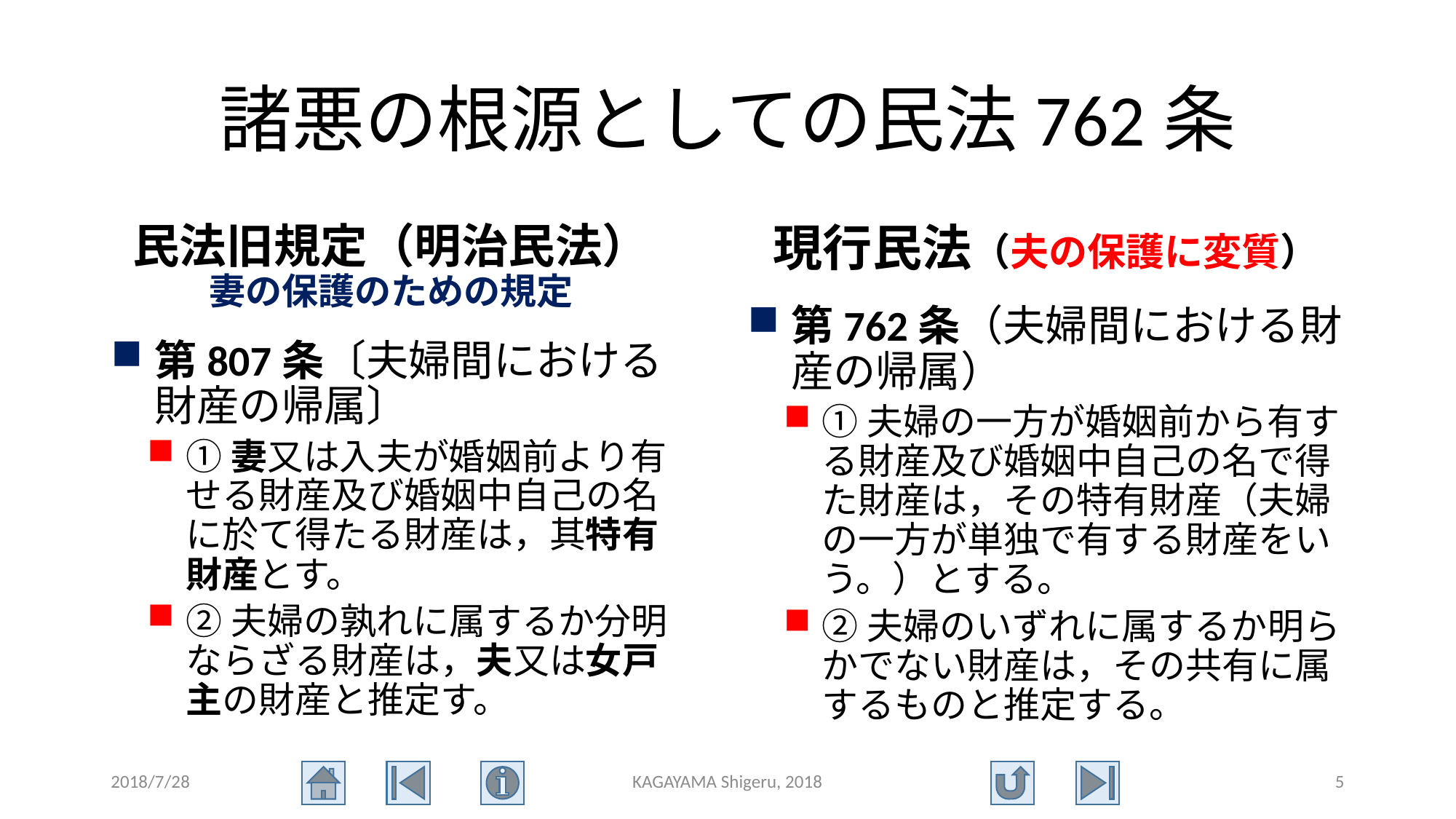

# 諸悪の根源としての民法762条
民法旧規定（明治民法）
妻の保護のための規定
現行民法（夫の保護に変質）
第762条（夫婦間における財産の帰属）
①夫婦の一方が婚姻前から有する財産及び婚姻中自己の名で得た財産は，その特有財産（夫婦の一方が単独で有する財産をいう。）とする。
②夫婦のいずれに属するか明らかでない財産は，その共有に属するものと推定する。
第807条〔夫婦間における財産の帰属〕
①妻又は入夫が婚姻前より有せる財産及び婚姻中自己の名に於て得たる財産は，其特有財産とす。
②夫婦の孰れに属するか分明ならざる財産は，夫又は女戸主の財産と推定す。
2018/7/28
KAGAYAMA Shigeru, 2018
5